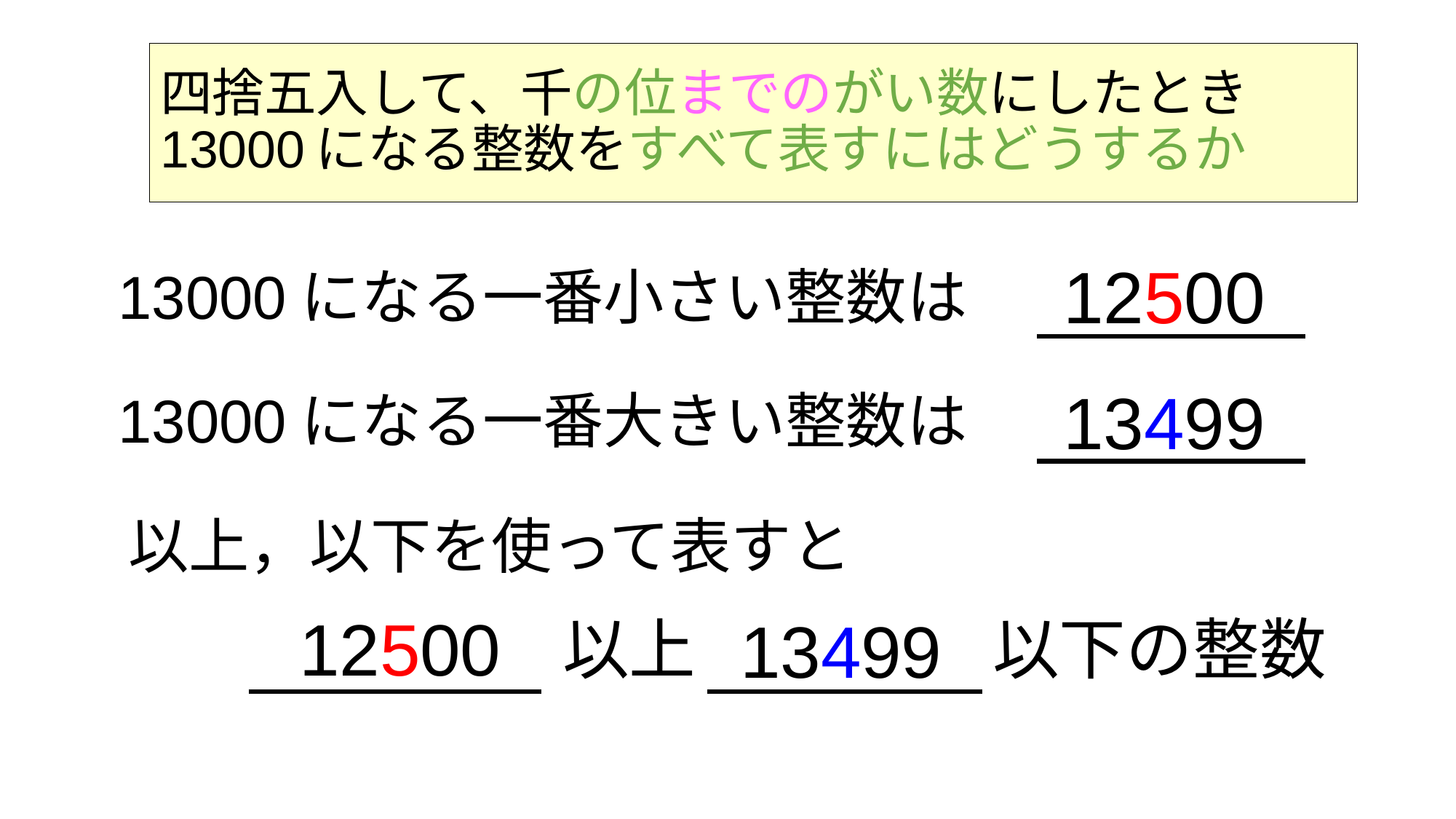

# 四捨五入して、千の位までのがい数にしたとき13000になる整数をすべて表すにはどうするか
12500
13000になる一番小さい整数は
13499
13000になる一番大きい整数は
以上，以下を使って表すと
12500
13499
以上 　　　　 以下の整数